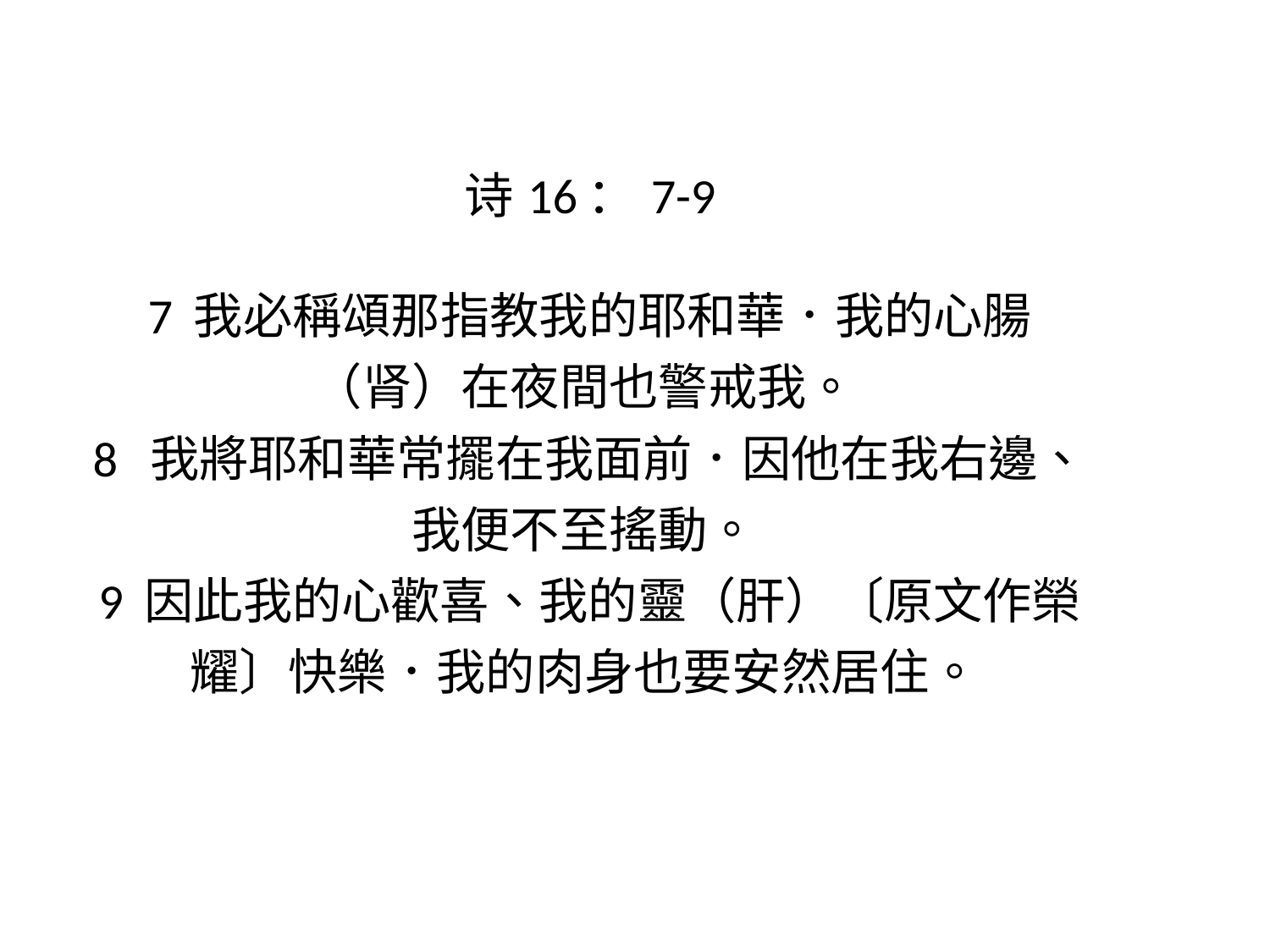

| 诗16：7-9 7 我必稱頌那指教我的耶和華．我的心腸（肾）在夜間也警戒我。 8 我將耶和華常擺在我面前．因他在我右邊、我便不至搖動。 9 因此我的心歡喜、我的靈（肝）〔原文作榮耀〕快樂．我的肉身也要安然居住。 |
| --- |